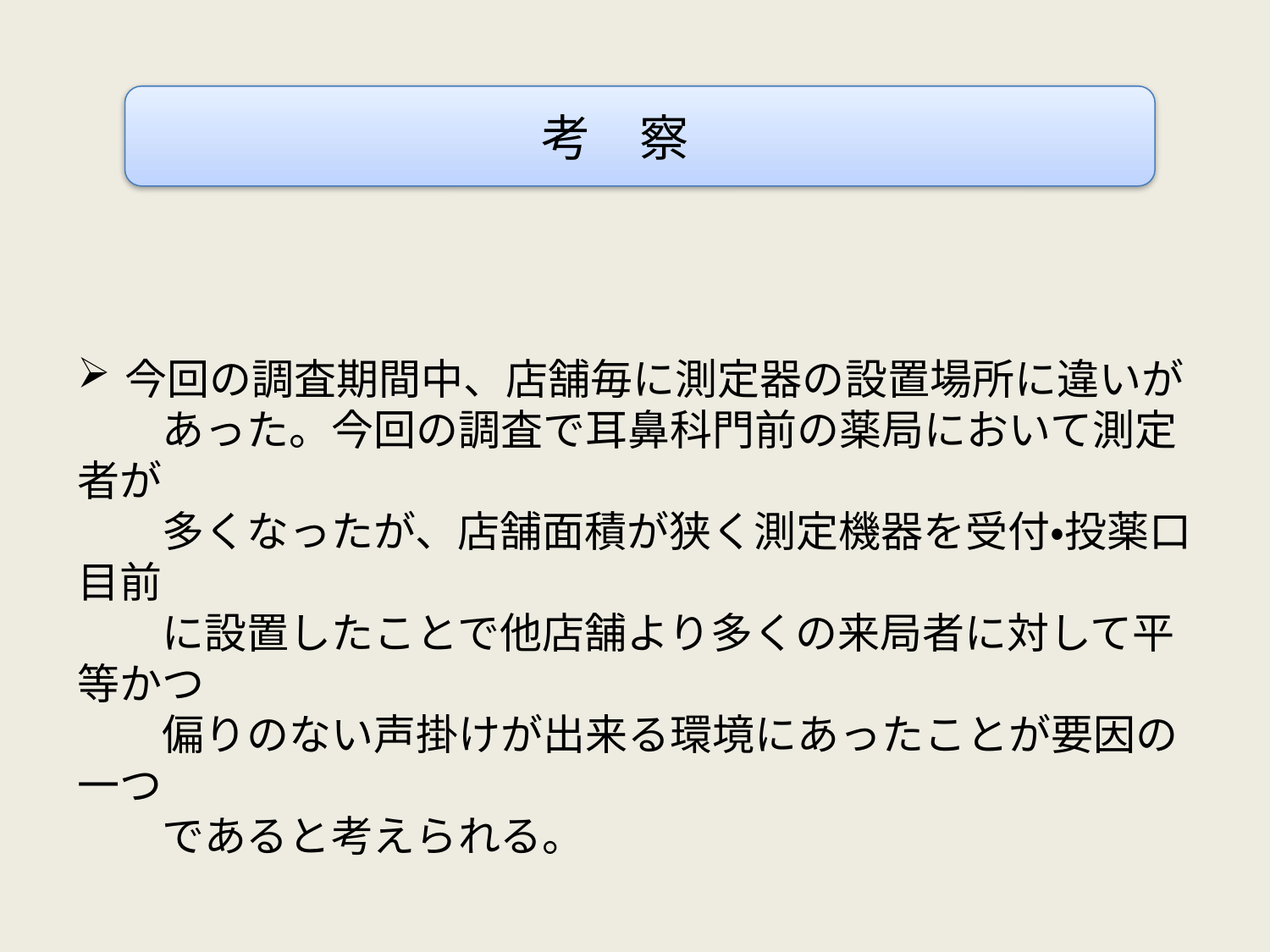

考　察
今回の調査期間中、店舗毎に測定器の設置場所に違いが
　　あった。今回の調査で耳鼻科門前の薬局において測定者が
　　多くなったが、店舗面積が狭く測定機器を受付・投薬口目前
　　に設置したことで他店舗より多くの来局者に対して平等かつ
　　偏りのない声掛けが出来る環境にあったことが要因の一つ
　　であると考えられる。